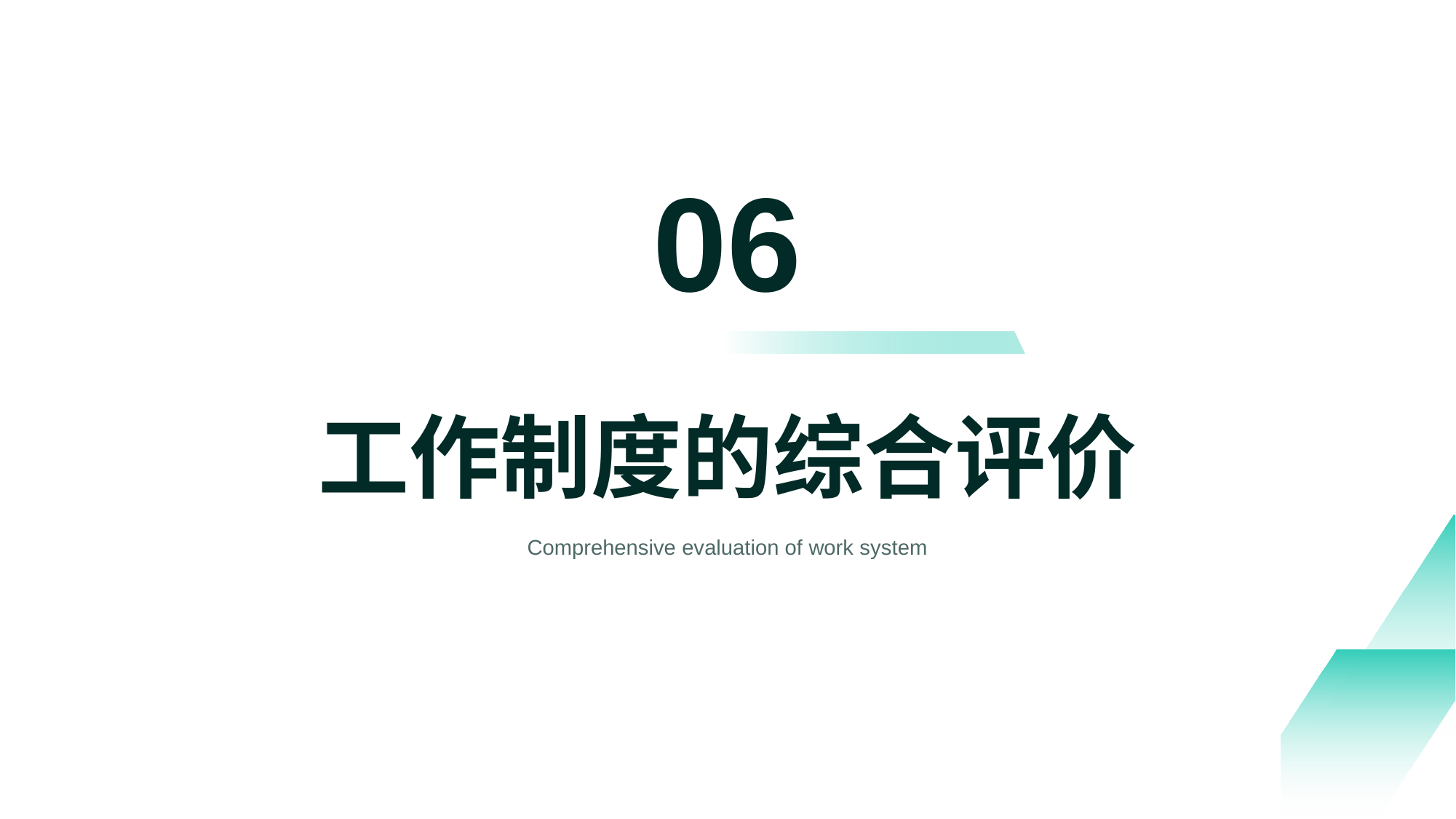

06

工作制度的综合评价

Comprehensive evaluation of work system